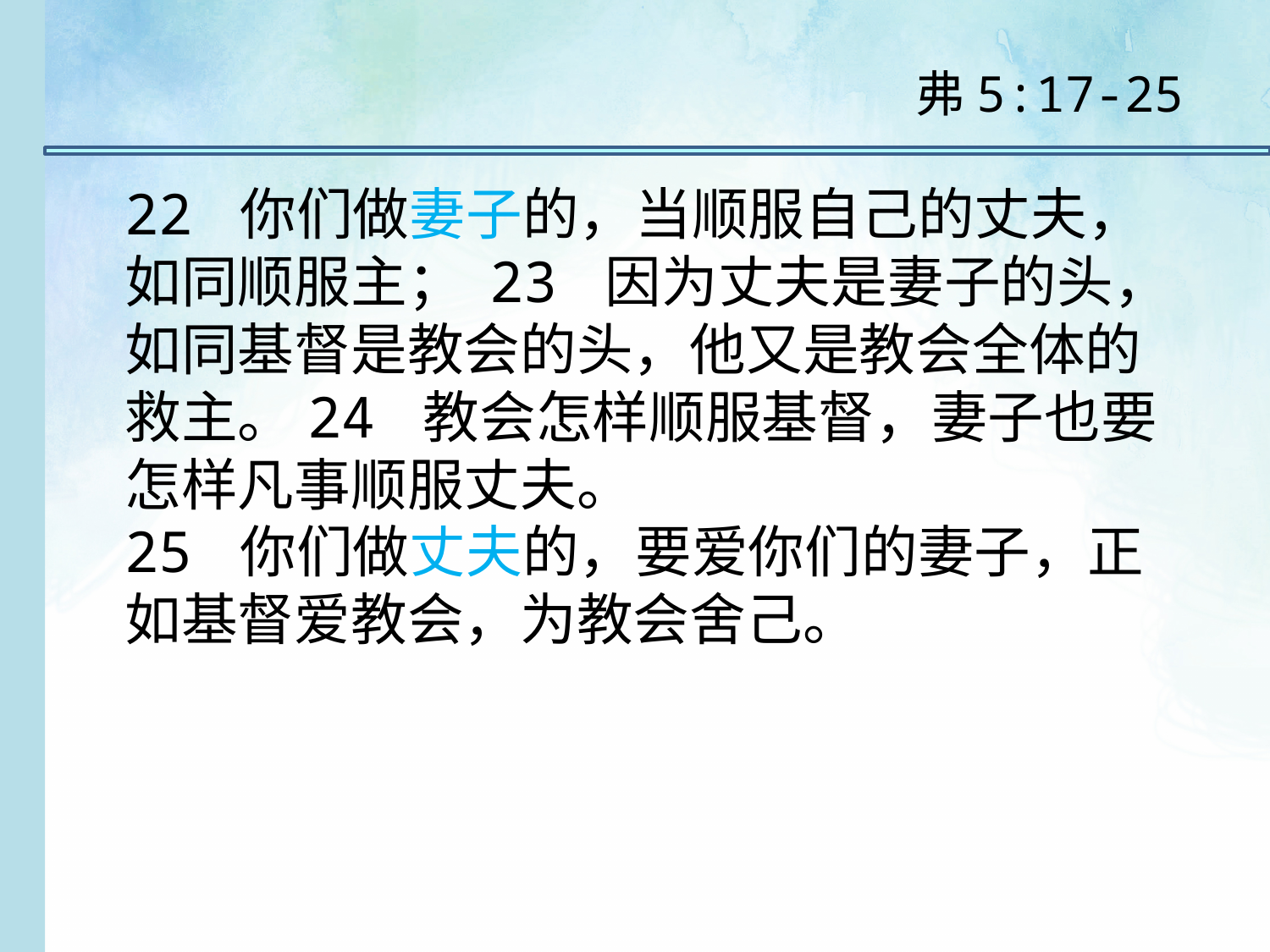

弗5:17-25

22 你们做妻子的，当顺服自己的丈夫，如同顺服主； 23 因为丈夫是妻子的头，如同基督是教会的头，他又是教会全体的救主。24 教会怎样顺服基督，妻子也要怎样凡事顺服丈夫。
25 你们做丈夫的，要爱你们的妻子，正如基督爱教会，为教会舍己。